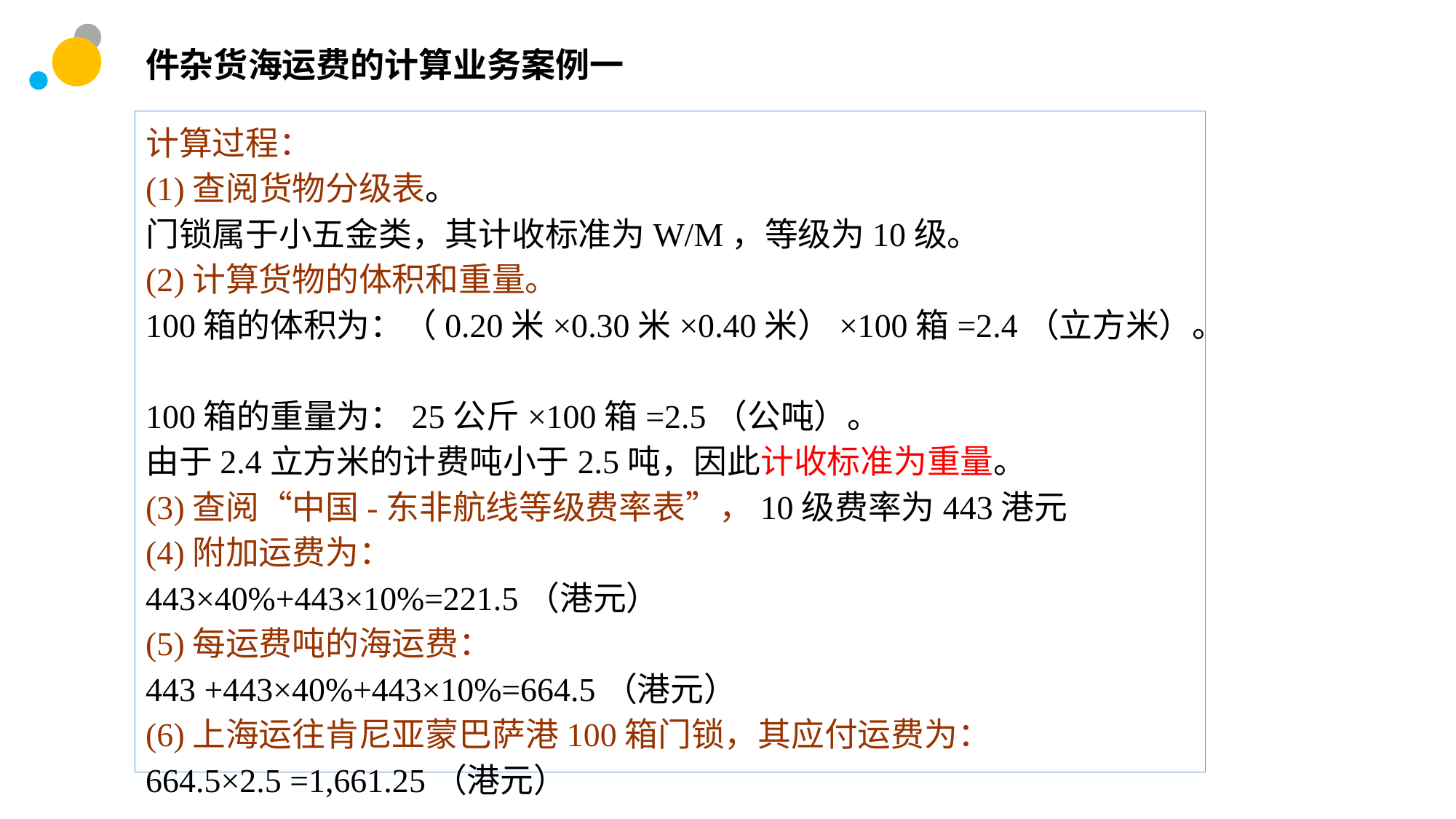

件杂货海运费的计算业务案例一
计算过程：
(1)查阅货物分级表。
门锁属于小五金类，其计收标准为W/M，等级为10级。
(2)计算货物的体积和重量。
100箱的体积为：（0.20米×0.30米×0.40米）×100箱=2.4（立方米）。
100箱的重量为：25公斤×100箱=2.5（公吨）。
由于2.4立方米的计费吨小于2.5吨，因此计收标准为重量。
(3)查阅“中国-东非航线等级费率表”，10级费率为443港元
(4)附加运费为：
443×40%+443×10%=221.5（港元）
(5)每运费吨的海运费：
443 +443×40%+443×10%=664.5（港元）
(6)上海运往肯尼亚蒙巴萨港100箱门锁，其应付运费为：
664.5×2.5 =1,661.25（港元）